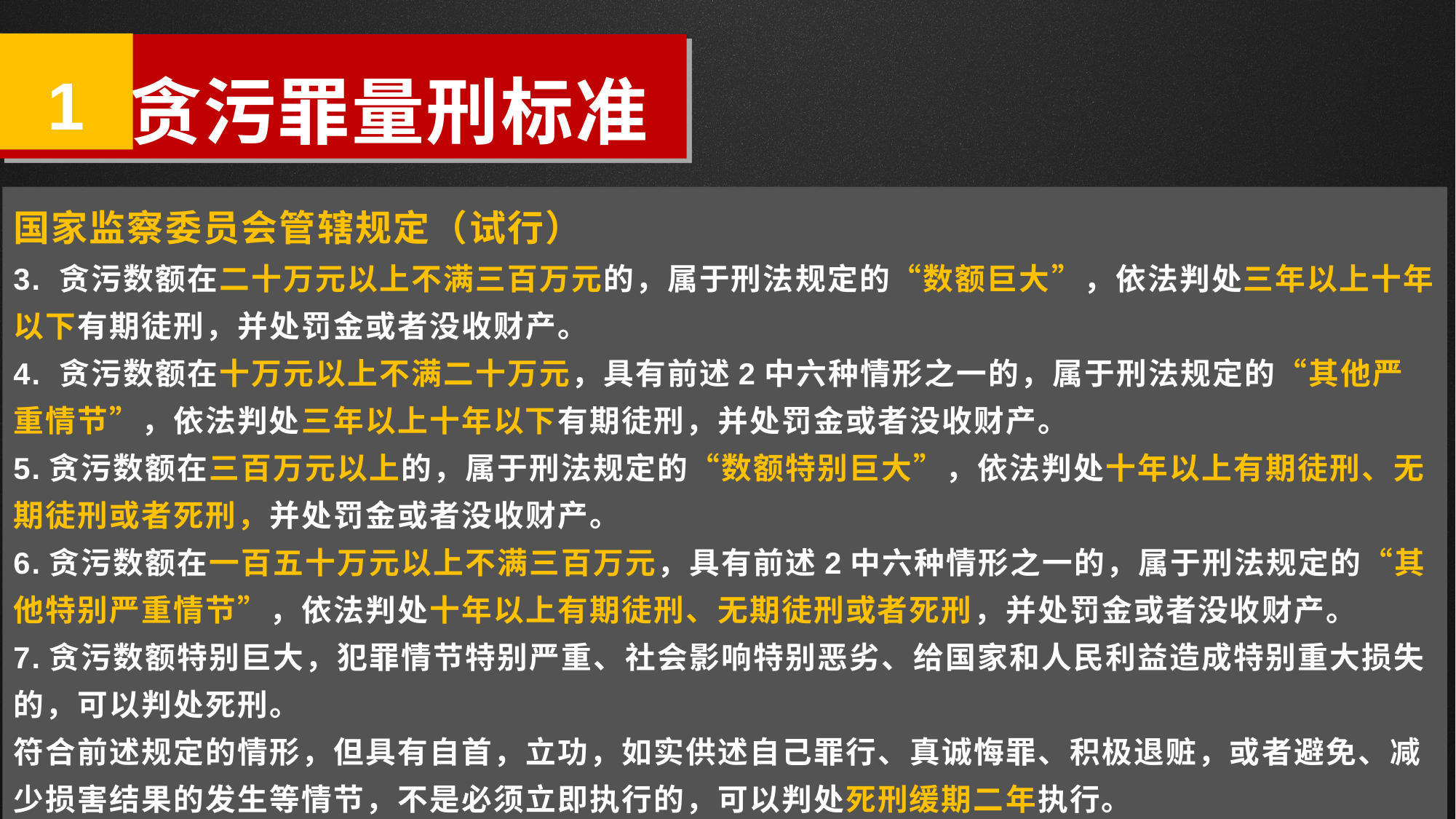

1
     贪污罪量刑标准
国家监察委员会管辖规定（试行）
3. 贪污数额在二十万元以上不满三百万元的，属于刑法规定的“数额巨大”，依法判处三年以上十年以下有期徒刑，并处罚金或者没收财产。
4. 贪污数额在十万元以上不满二十万元，具有前述2中六种情形之一的，属于刑法规定的“其他严重情节”，依法判处三年以上十年以下有期徒刑，并处罚金或者没收财产。
5.贪污数额在三百万元以上的，属于刑法规定的“数额特别巨大”，依法判处十年以上有期徒刑、无期徒刑或者死刑，并处罚金或者没收财产。
6.贪污数额在一百五十万元以上不满三百万元，具有前述2中六种情形之一的，属于刑法规定的“其他特别严重情节”，依法判处十年以上有期徒刑、无期徒刑或者死刑，并处罚金或者没收财产。
7.贪污数额特别巨大，犯罪情节特别严重、社会影响特别恶劣、给国家和人民利益造成特别重大损失的，可以判处死刑。
符合前述规定的情形，但具有自首，立功，如实供述自己罪行、真诚悔罪、积极退赃，或者避免、减少损害结果的发生等情节，不是必须立即执行的，可以判处死刑缓期二年执行。
符合第一款规定情形的，根据犯罪情节等情况可以判处死刑缓期二年执行，同时裁判决定在其死刑缓期执行二年期满依法减为无期徒刑后，终身监禁，不得减刑、假释。